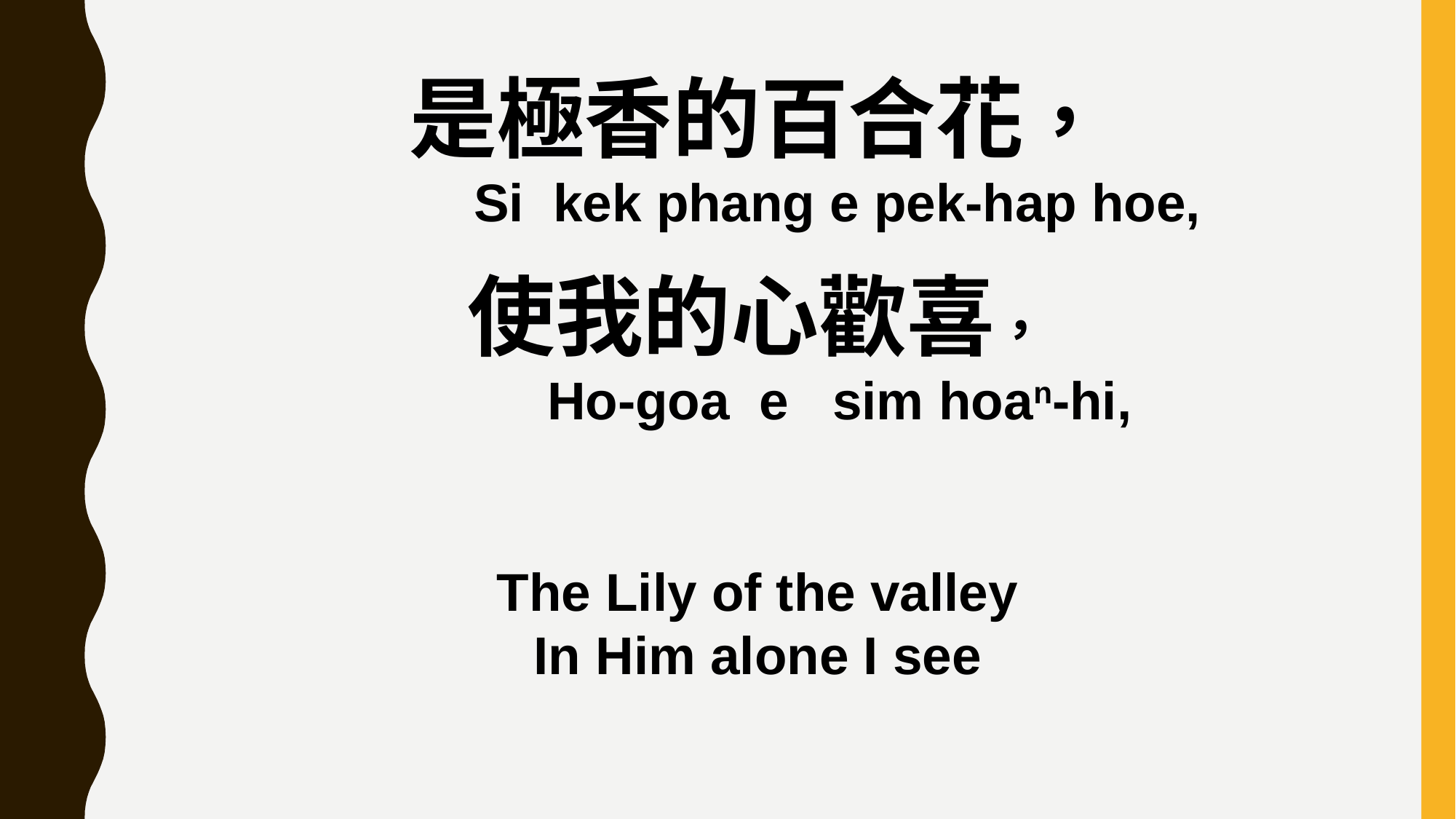

是極香的百合花，
               Si  kek phang e pek-hap hoe,

使我的心歡喜，
                    Ho-goa  e   sim hoan-hi,

The Lily of the valley
In Him alone I see